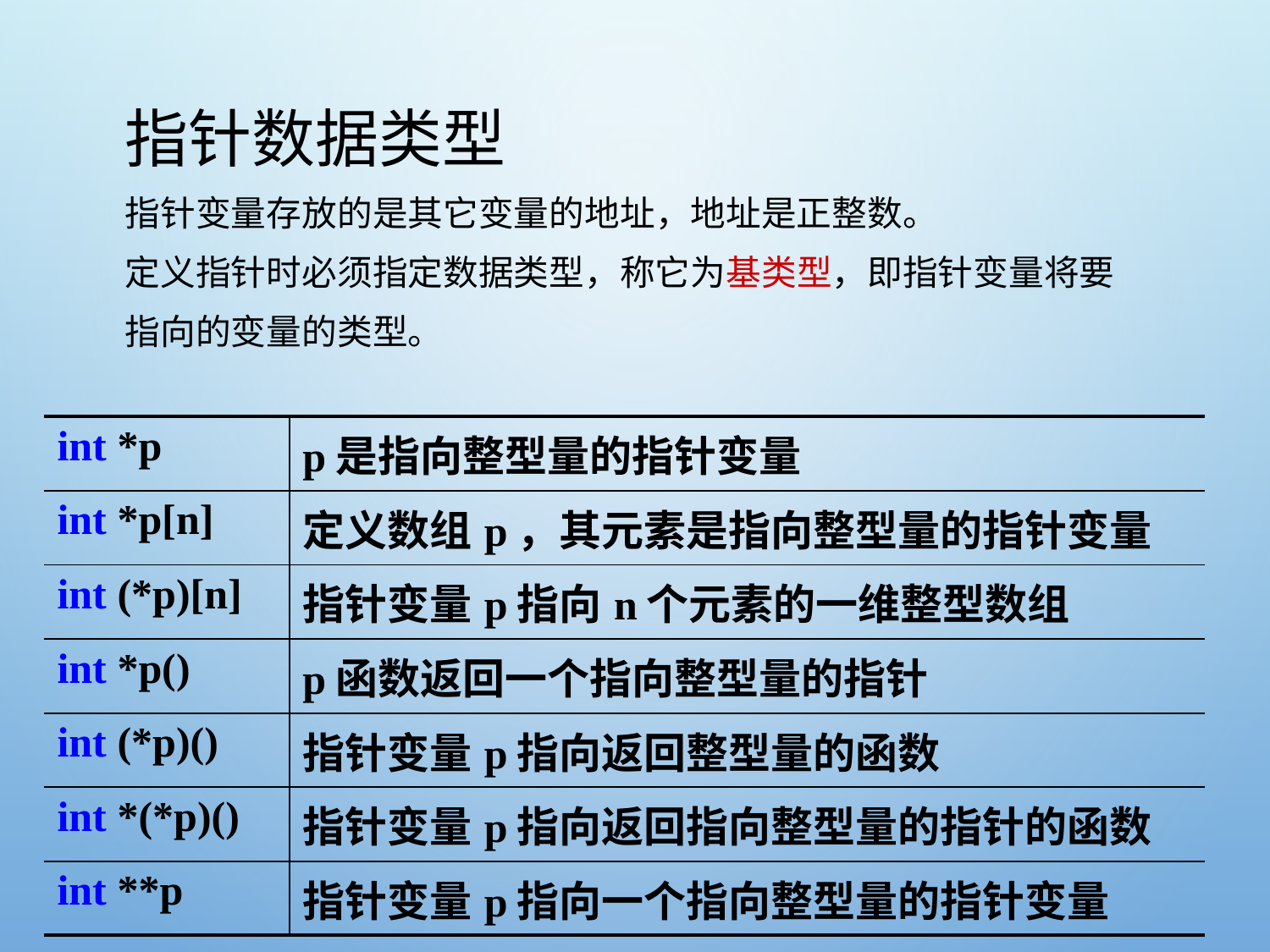

指针数据类型
指针变量存放的是其它变量的地址，地址是正整数。
定义指针时必须指定数据类型，称它为基类型，即指针变量将要指向的变量的类型。
| int \*p | p是指向整型量的指针变量 |
| --- | --- |
| int \*p[n] | 定义数组p，其元素是指向整型量的指针变量 |
| int (\*p)[n] | 指针变量p指向n个元素的一维整型数组 |
| int \*p() | p函数返回一个指向整型量的指针 |
| int (\*p)() | 指针变量p指向返回整型量的函数 |
| int \*(\*p)() | 指针变量p指向返回指向整型量的指针的函数 |
| int \*\*p | 指针变量p指向一个指向整型量的指针变量 |